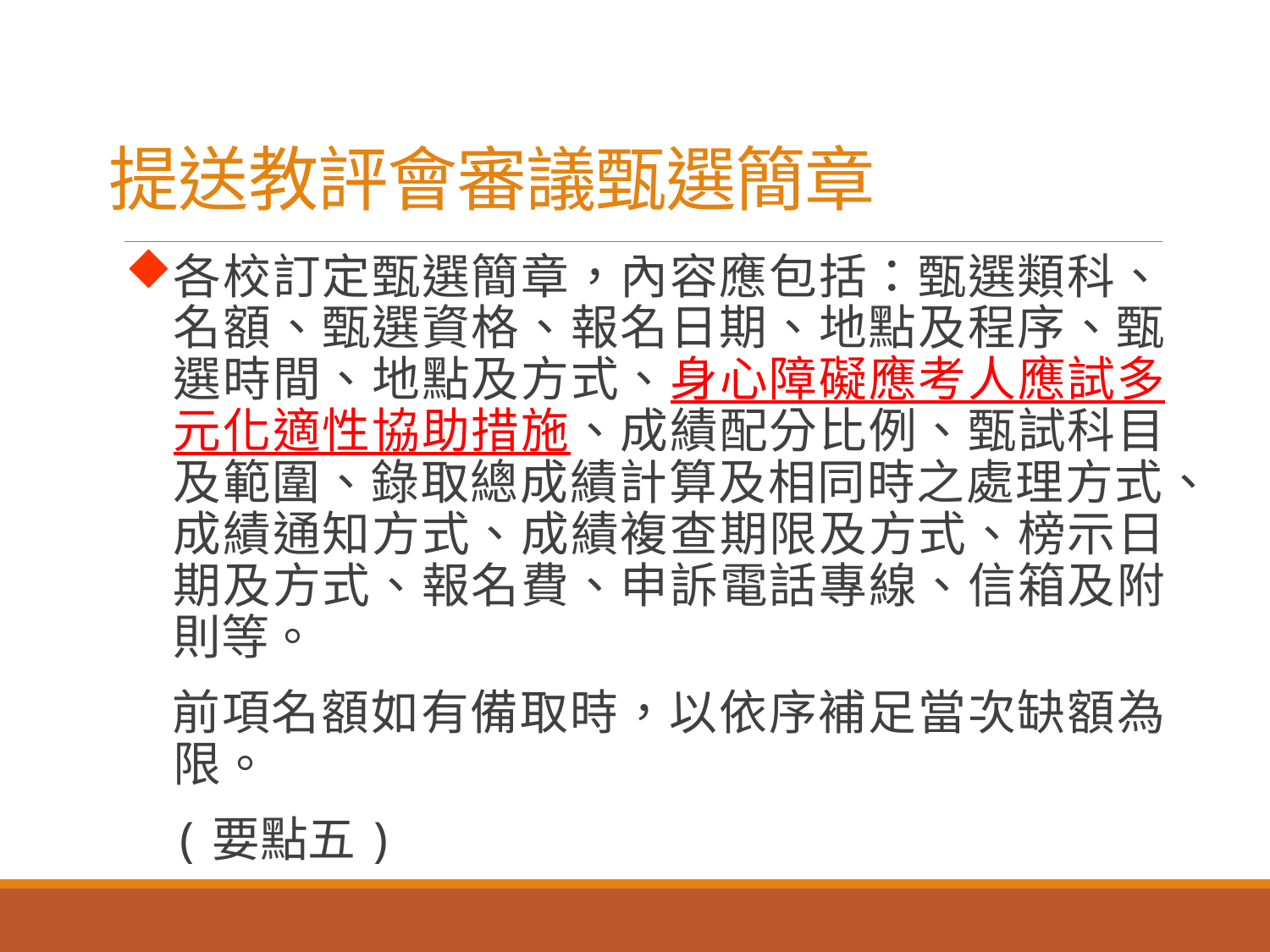

# 提送教評會審議甄選簡章
各校訂定甄選簡章，內容應包括：甄選類科、名額、甄選資格、報名日期、地點及程序、甄選時間、地點及方式、身心障礙應考人應試多元化適性協助措施、成績配分比例、甄試科目及範圍、錄取總成績計算及相同時之處理方式、成績通知方式、成績複查期限及方式、榜示日期及方式、報名費、申訴電話專線、信箱及附則等。
前項名額如有備取時，以依序補足當次缺額為限。
(要點五)